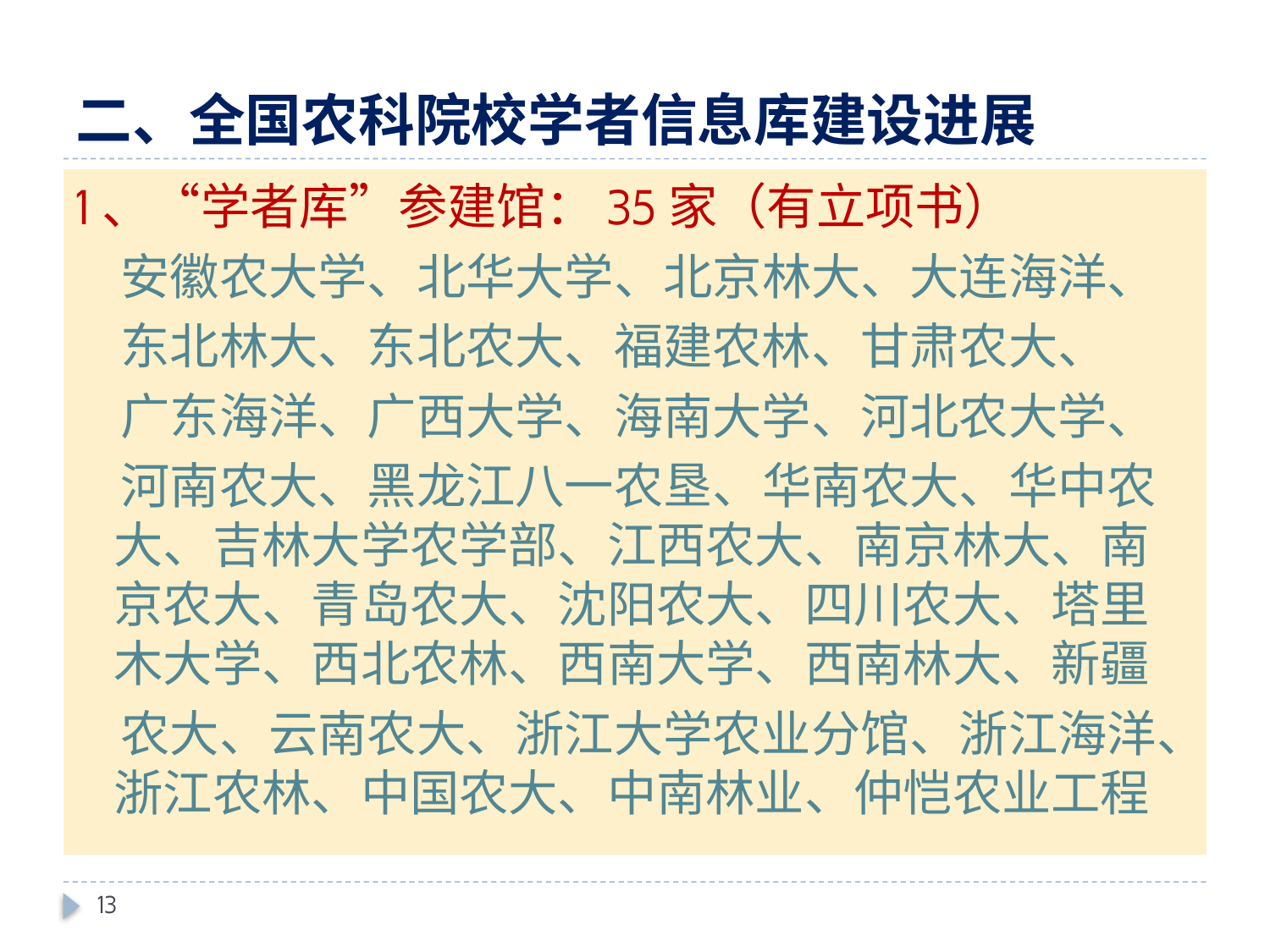

# 二、全国农科院校学者信息库建设进展
1、“学者库”参建馆：35家（有立项书）
   安徽农大学、北华大学、北京林大、大连海洋、
   东北林大、东北农大、福建农林、甘肃农大、
   广东海洋、广西大学、海南大学、河北农大学、
   河南农大、黑龙江八一农垦、华南农大、华中农大、吉林大学农学部、江西农大、南京林大、南京农大、青岛农大、沈阳农大、四川农大、塔里木大学、西北农林、西南大学、西南林大、新疆
   农大、云南农大、浙江大学农业分馆、浙江海洋、浙江农林、中国农大、中南林业、仲恺农业工程
13